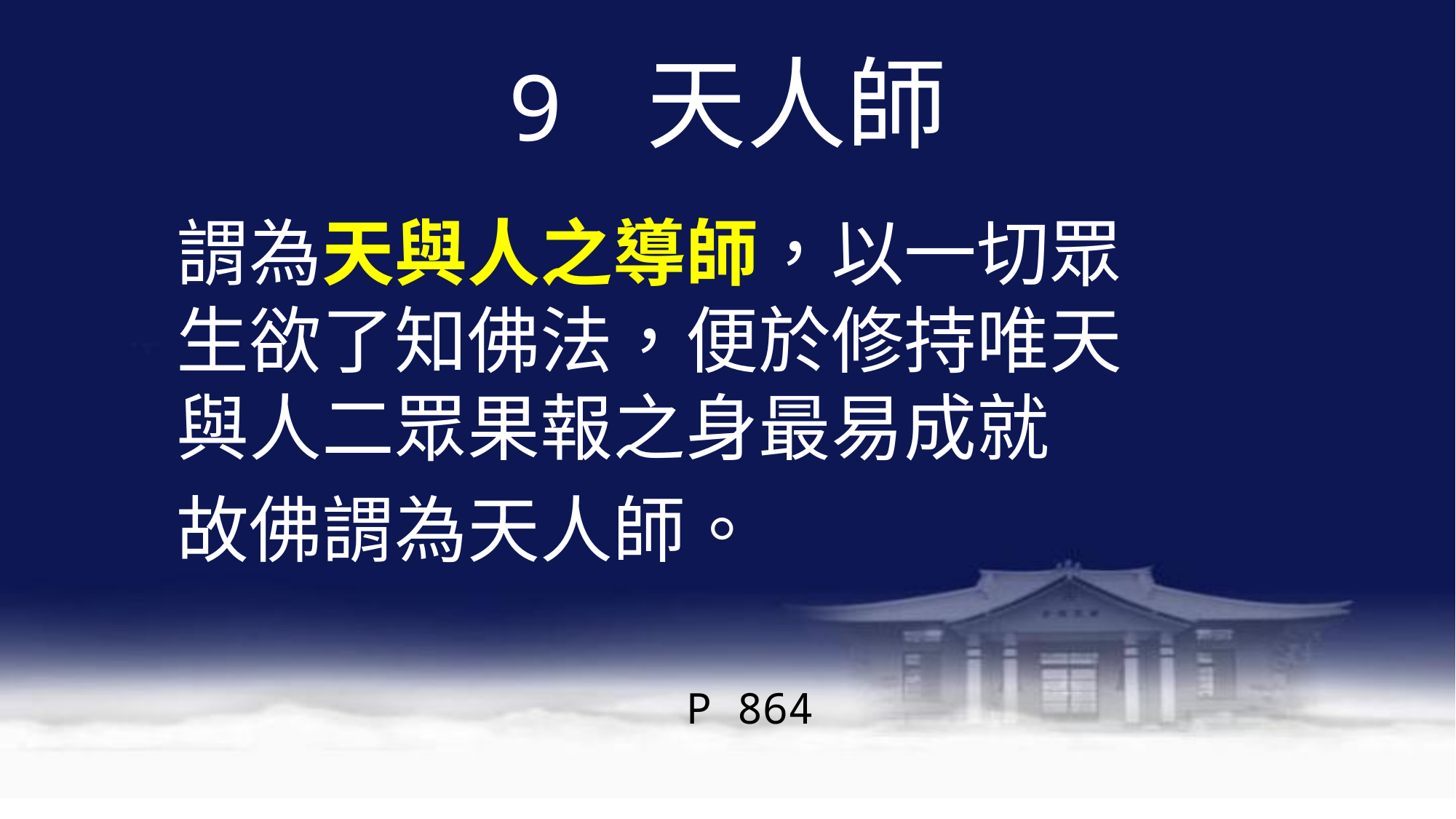

# 9 天人師
謂為天與人之導師，以一切眾生欲了知佛法，便於修持唯天與人二眾果報之身最易成就
故佛謂為天人師。
P 864